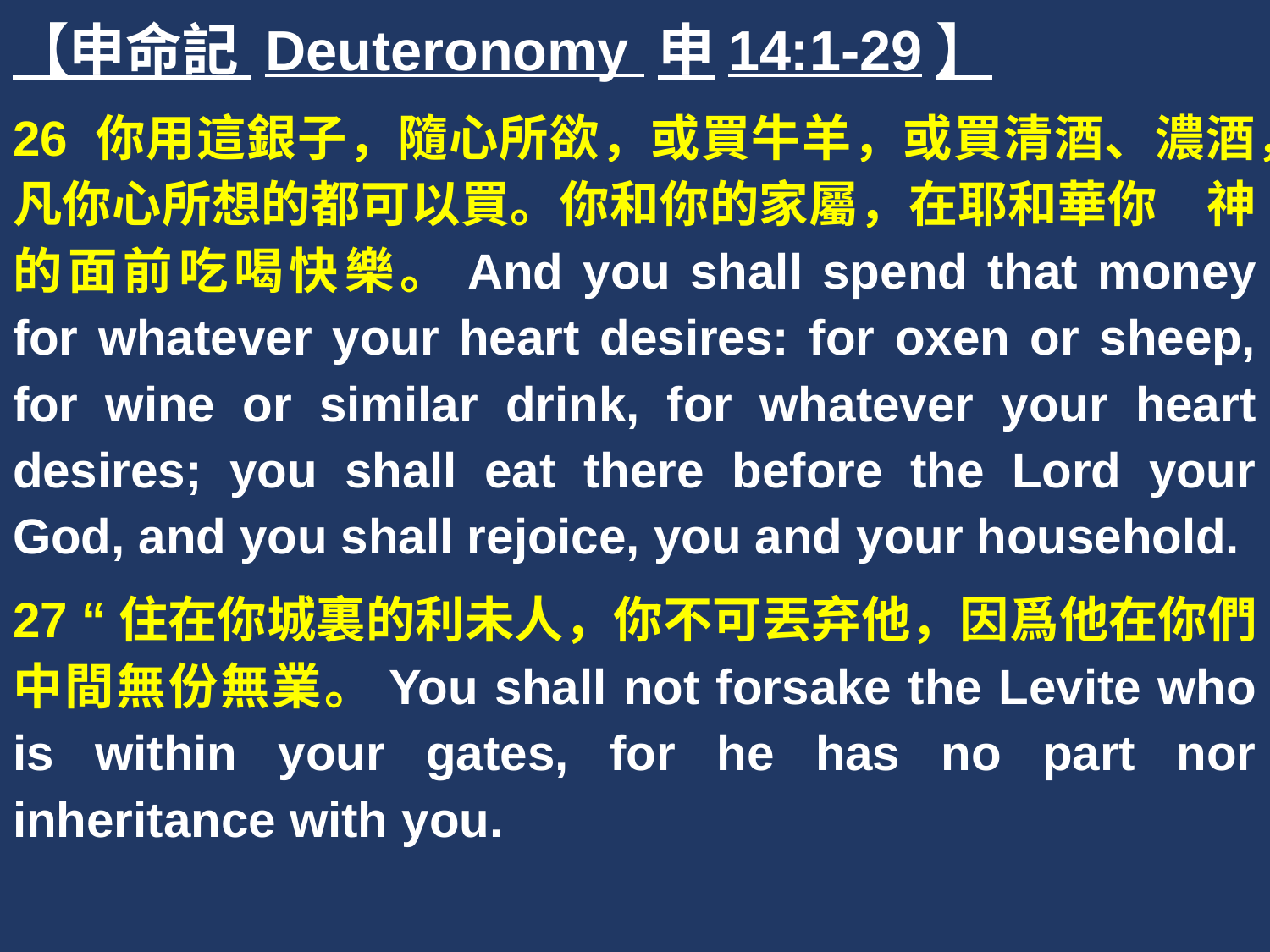

【申命記 Deuteronomy 申14:1-29】
26 你用這銀子，隨心所欲，或買牛羊，或買清酒、濃酒，凡你心所想的都可以買。你和你的家屬，在耶和華你　神的面前吃喝快樂。And you shall spend that money for whatever your heart desires: for oxen or sheep, for wine or similar drink, for whatever your heart desires; you shall eat there before the Lord your God, and you shall rejoice, you and your household.
27 “住在你城裏的利未人，你不可丟弃他，因爲他在你們中間無份無業。You shall not forsake the Levite who is within your gates, for he has no part nor inheritance with you.